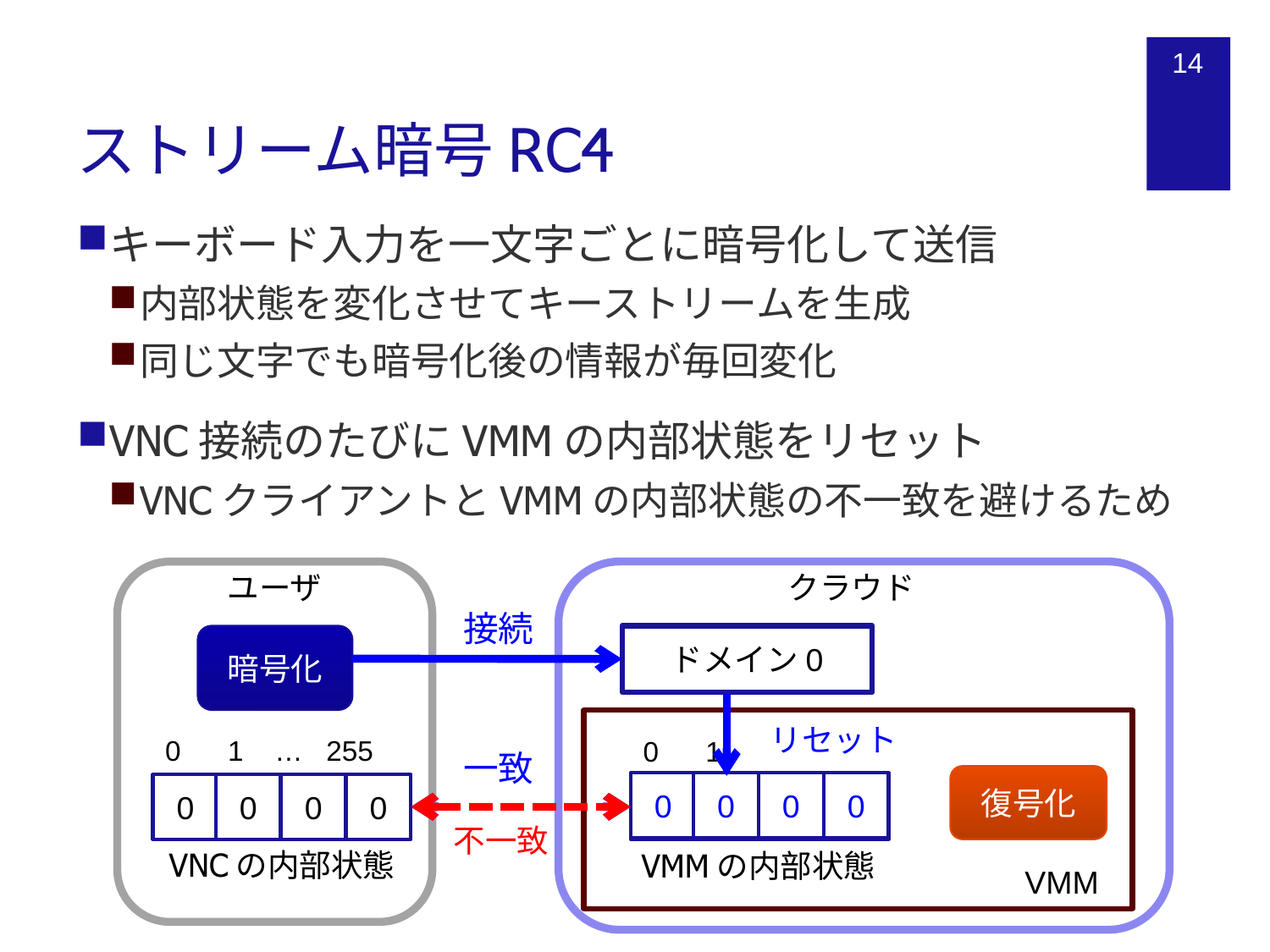

# ストリーム暗号RC4
14
キーボード入力を一文字ごとに暗号化して送信
内部状態を変化させてキーストリームを生成
同じ文字でも暗号化後の情報が毎回変化
VNC接続のたびにVMMの内部状態をリセット
VNCクライアントとVMMの内部状態の不一致を避けるため
クラウド

ユーザ
暗号化
VNCの内部状態
接続
ドメイン0

VMM
復号化
リセット
0      1    …   255
0      1    …   255
?
?
?
?
一致
0
0
0
0
0
0
0
0
不一致
VMMの内部状態